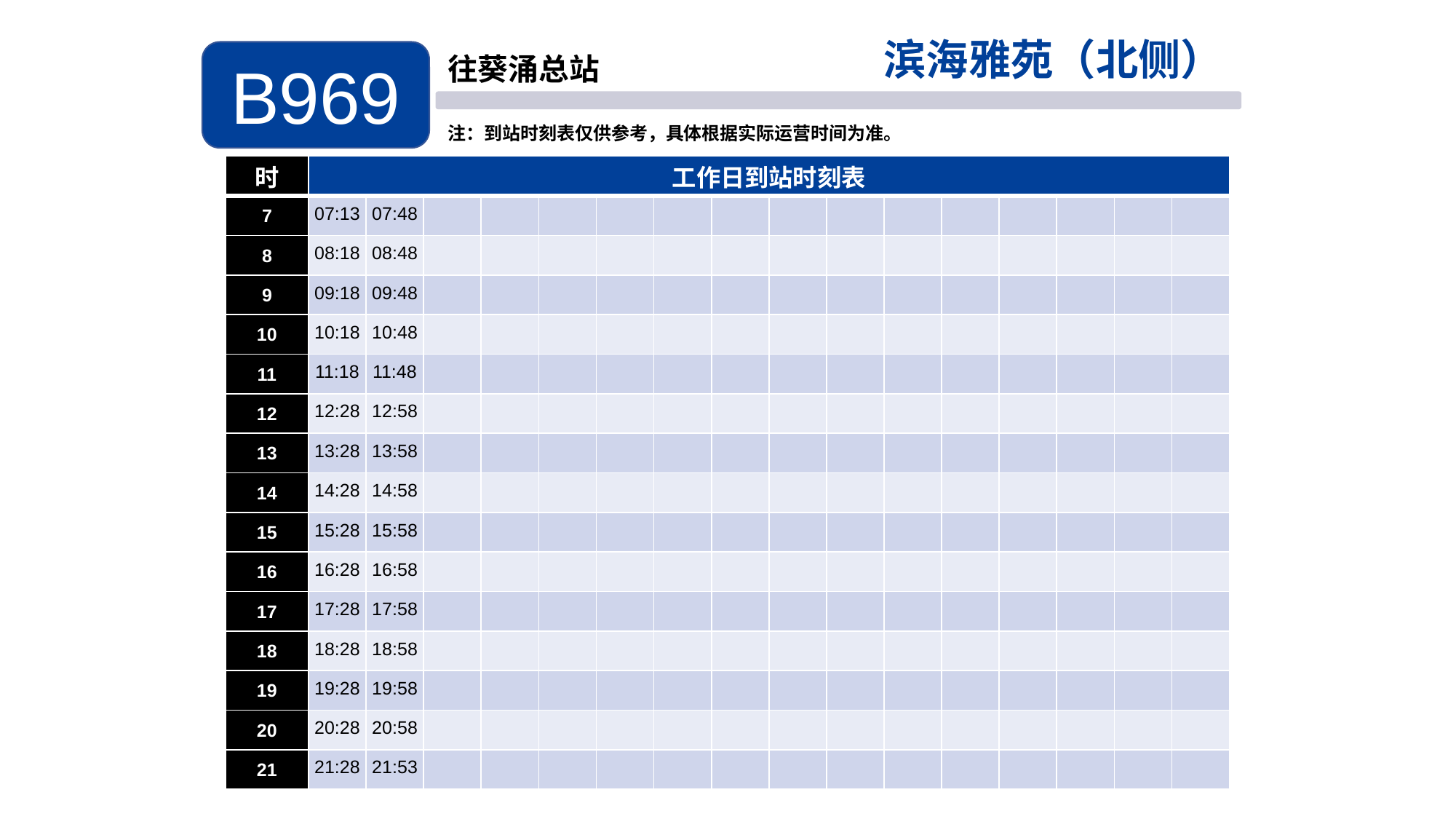

滨海雅苑（北侧）
B969
往葵涌总站

注：到站时刻表仅供参考，具体根据实际运营时间为准。
| 时 | 工作日到站时刻表 |  |  |  |  |  |  |  |  |  |  |  |  |  |  |  |
| --- | --- | --- | --- | --- | --- | --- | --- | --- | --- | --- | --- | --- | --- | --- | --- | --- |
| 7 | 07:13 | 07:48 |  |  |  |  |  |  |  |  |  |  |  |  |  |  |
| 8 | 08:18 | 08:48 |  |  |  |  |  |  |  |  |  |  |  |  |  |  |
| 9 | 09:18 | 09:48 |  |  |  |  |  |  |  |  |  |  |  |  |  |  |
| 10 | 10:18 | 10:48 |  |  |  |  |  |  |  |  |  |  |  |  |  |  |
| 11 | 11:18 | 11:48 |  |  |  |  |  |  |  |  |  |  |  |  |  |  |
| 12 | 12:28 | 12:58 |  |  |  |  |  |  |  |  |  |  |  |  |  |  |
| 13 | 13:28 | 13:58 |  |  |  |  |  |  |  |  |  |  |  |  |  |  |
| 14 | 14:28 | 14:58 |  |  |  |  |  |  |  |  |  |  |  |  |  |  |
| 15 | 15:28 | 15:58 |  |  |  |  |  |  |  |  |  |  |  |  |  |  |
| 16 | 16:28 | 16:58 |  |  |  |  |  |  |  |  |  |  |  |  |  |  |
| 17 | 17:28 | 17:58 |  |  |  |  |  |  |  |  |  |  |  |  |  |  |
| 18 | 18:28 | 18:58 |  |  |  |  |  |  |  |  |  |  |  |  |  |  |
| 19 | 19:28 | 19:58 |  |  |  |  |  |  |  |  |  |  |  |  |  |  |
| 20 | 20:28 | 20:58 |  |  |  |  |  |  |  |  |  |  |  |  |  |  |
| 21 | 21:28 | 21:53 |  |  |  |  |  |  |  |  |  |  |  |  |  |  |